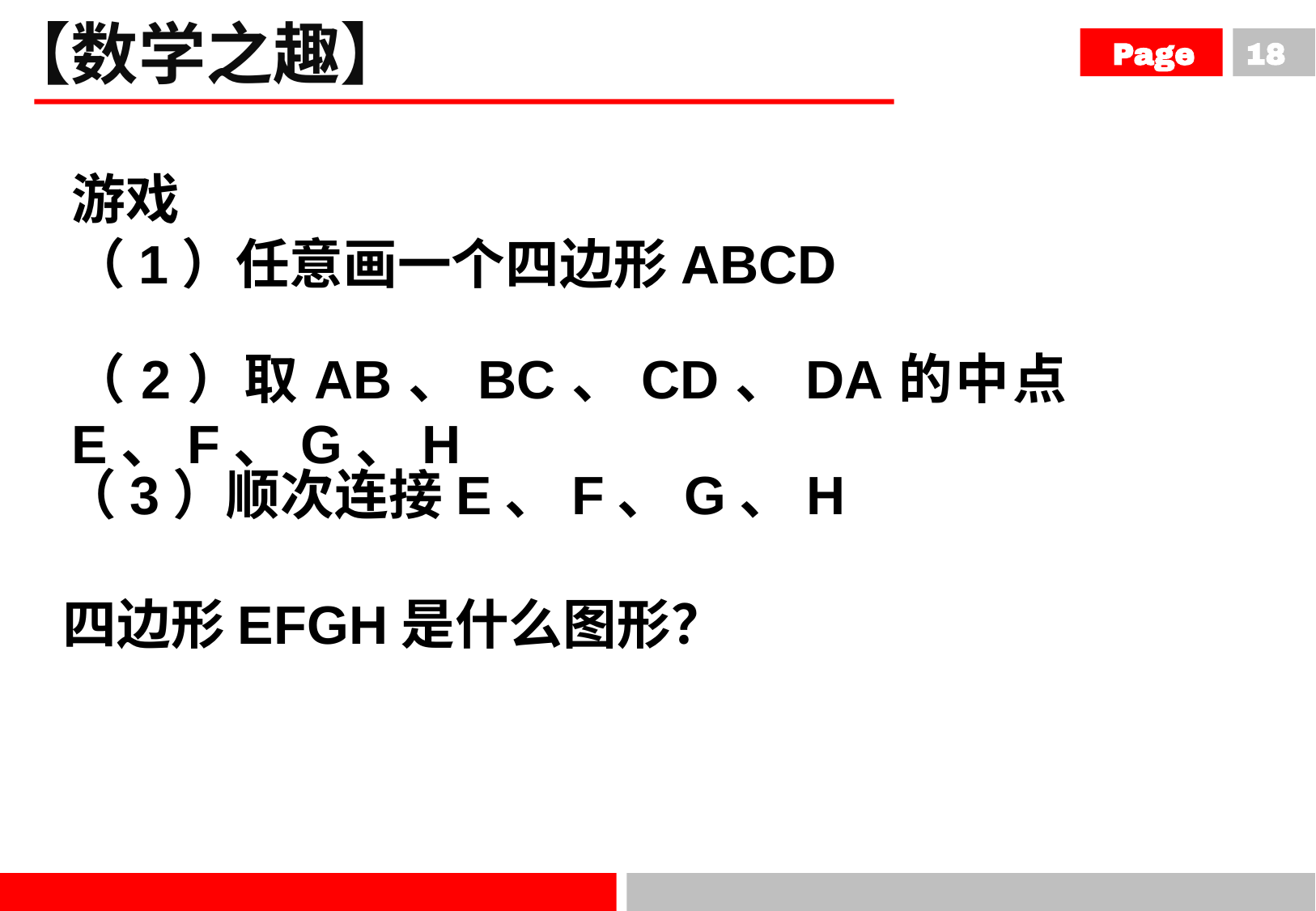

【数学之趣】
  Page
18

游戏
（1）任意画一个四边形ABCD

（2）取AB、BC、CD、DA的中点E、F、G、H

（3）顺次连接E、F、G、H

四边形EFGH是什么图形？